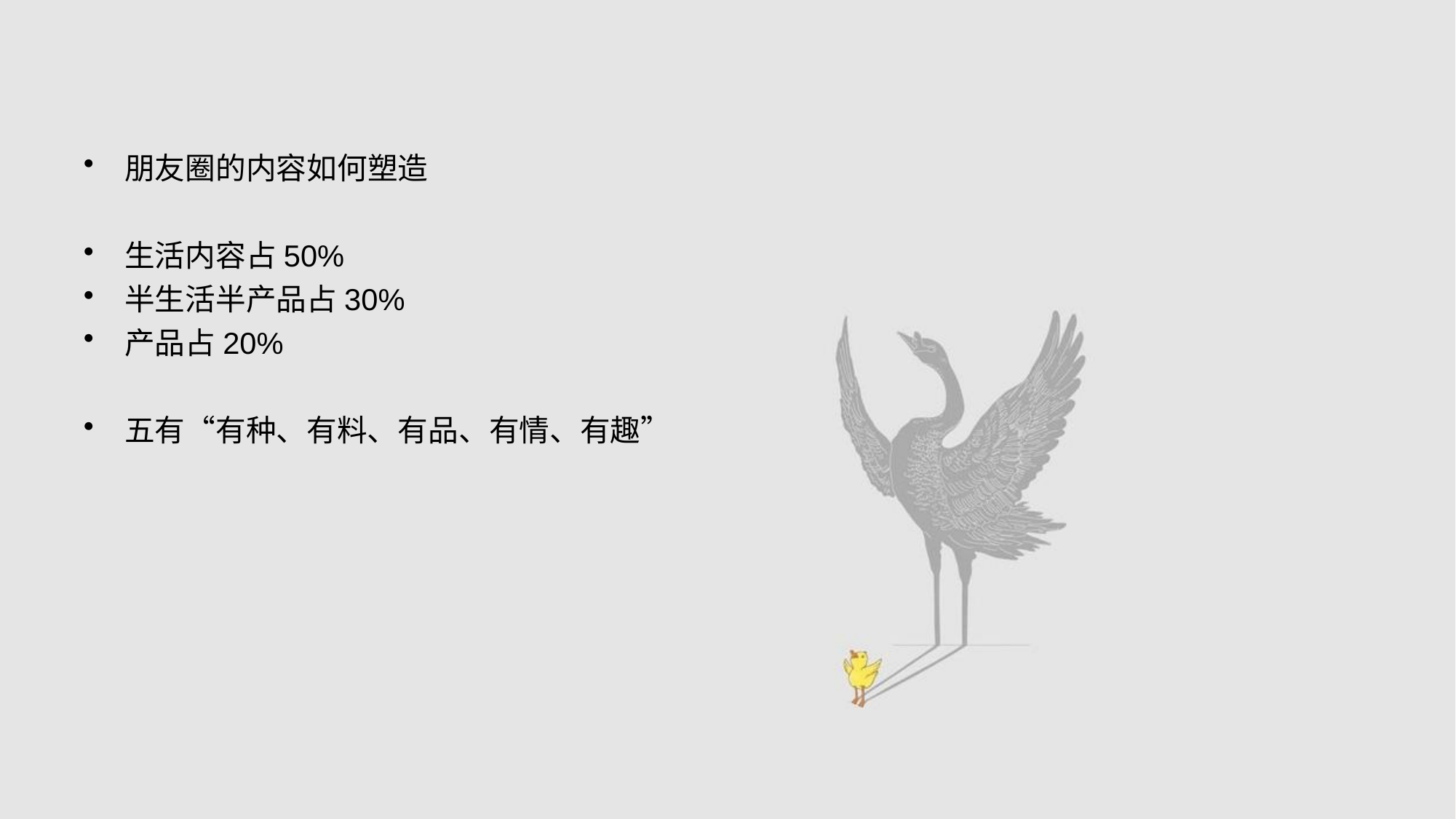

#
朋友圈的内容如何塑造

生活内容占50%
半生活半产品占30%
产品占20%

五有“有种、有料、有品、有情、有趣”